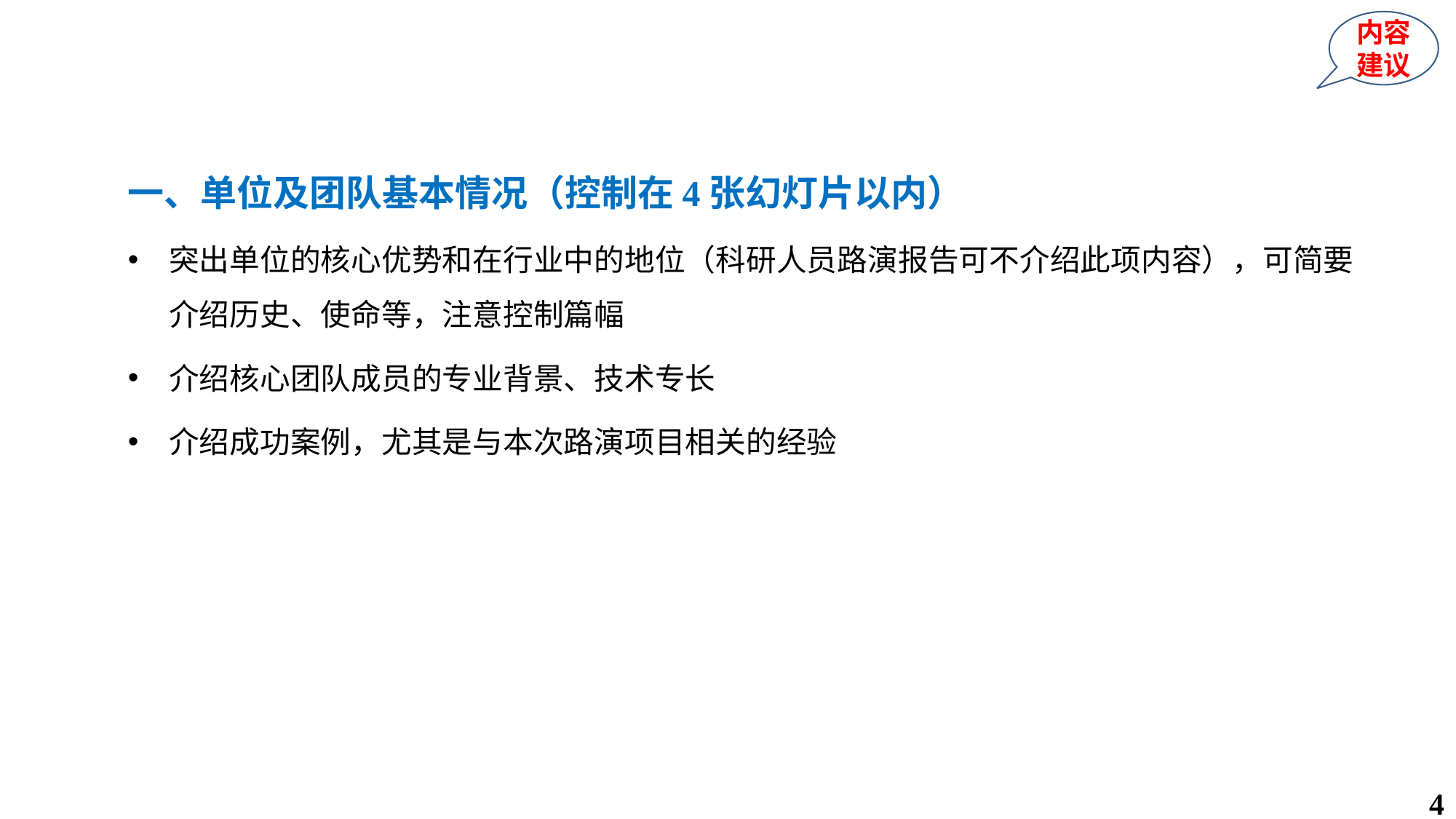

内容建议
一、单位及团队基本情况（控制在4张幻灯片以内）
突出单位的核心优势和在行业中的地位（科研人员路演报告可不介绍此项内容），可简要介绍历史、使命等，注意控制篇幅
介绍核心团队成员的专业背景、技术专长
介绍成功案例，尤其是与本次路演项目相关的经验
4